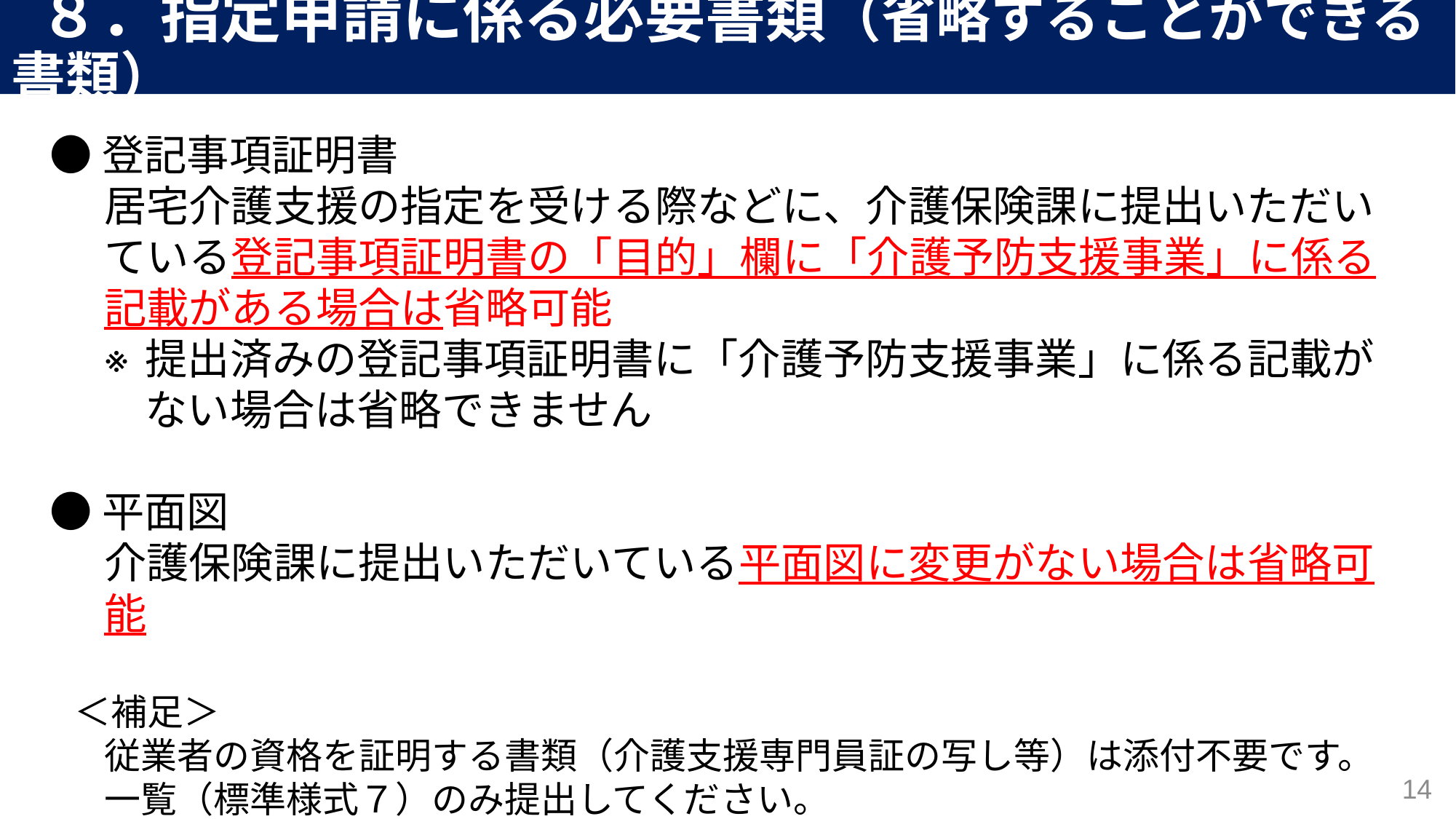

８．指定申請に係る必要書類（省略することができる書類）
●登記事項証明書
居宅介護支援の指定を受ける際などに、介護保険課に提出いただいている登記事項証明書の「目的」欄に「介護予防支援事業」に係る記載がある場合は省略可能
提出済みの登記事項証明書に「介護予防支援事業」に係る記載がない場合は省略できません

●平面図
介護保険課に提出いただいている平面図に変更がない場合は省略可能

  ＜補足＞
従業者の資格を証明する書類（介護支援専門員証の写し等）は添付不要です。一覧（標準様式７）のみ提出してください。
14